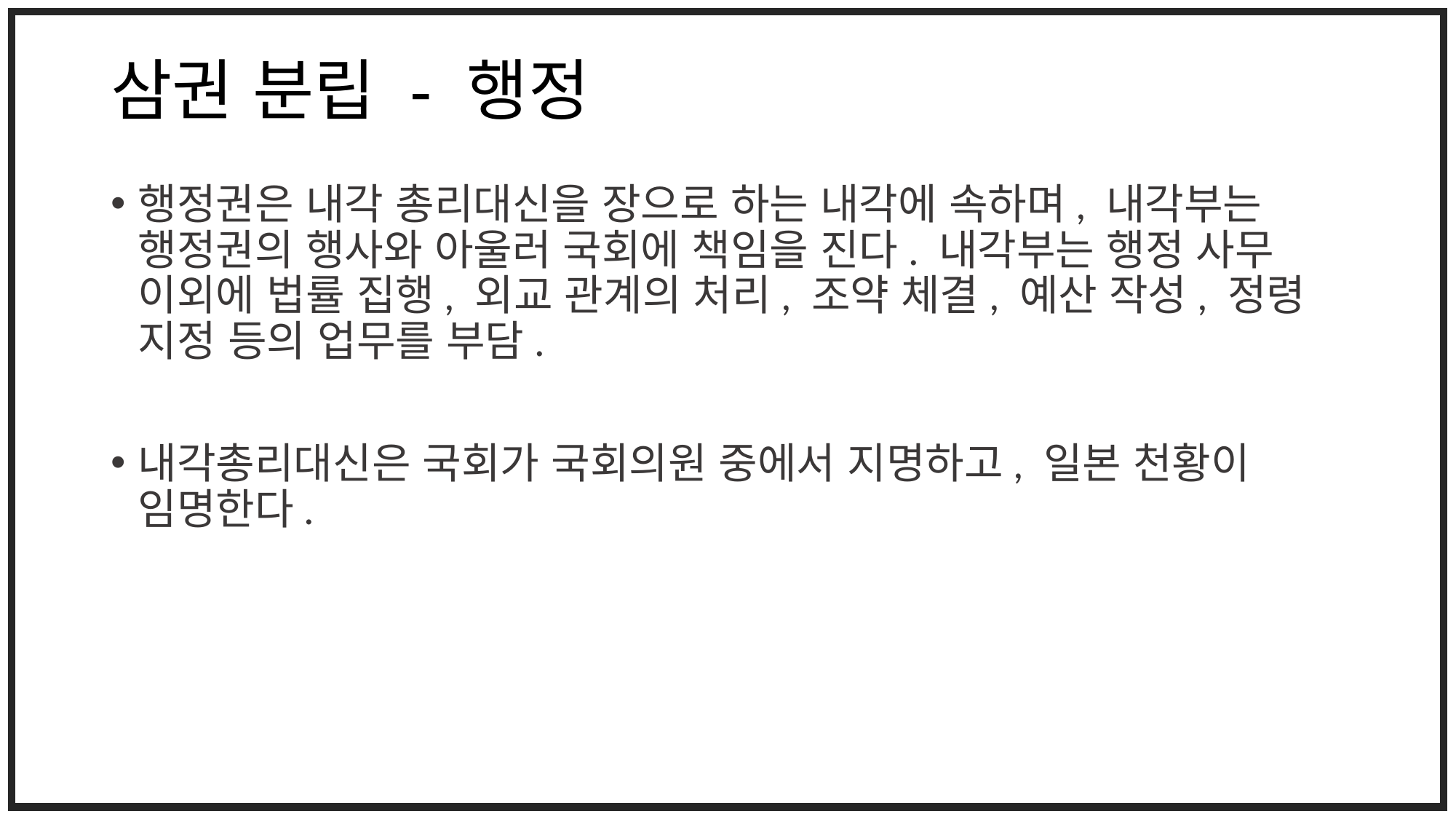

# 삼권 분립 - 행정
행정권은 내각 총리대신을 장으로 하는 내각에 속하며, 내각부는 행정권의 행사와 아울러 국회에 책임을 진다. 내각부는 행정 사무 이외에 법률 집행, 외교 관계의 처리, 조약 체결, 예산 작성, 정령 지정 등의 업무를 부담.

내각총리대신은 국회가 국회의원 중에서 지명하고, 일본 천황이 임명한다.